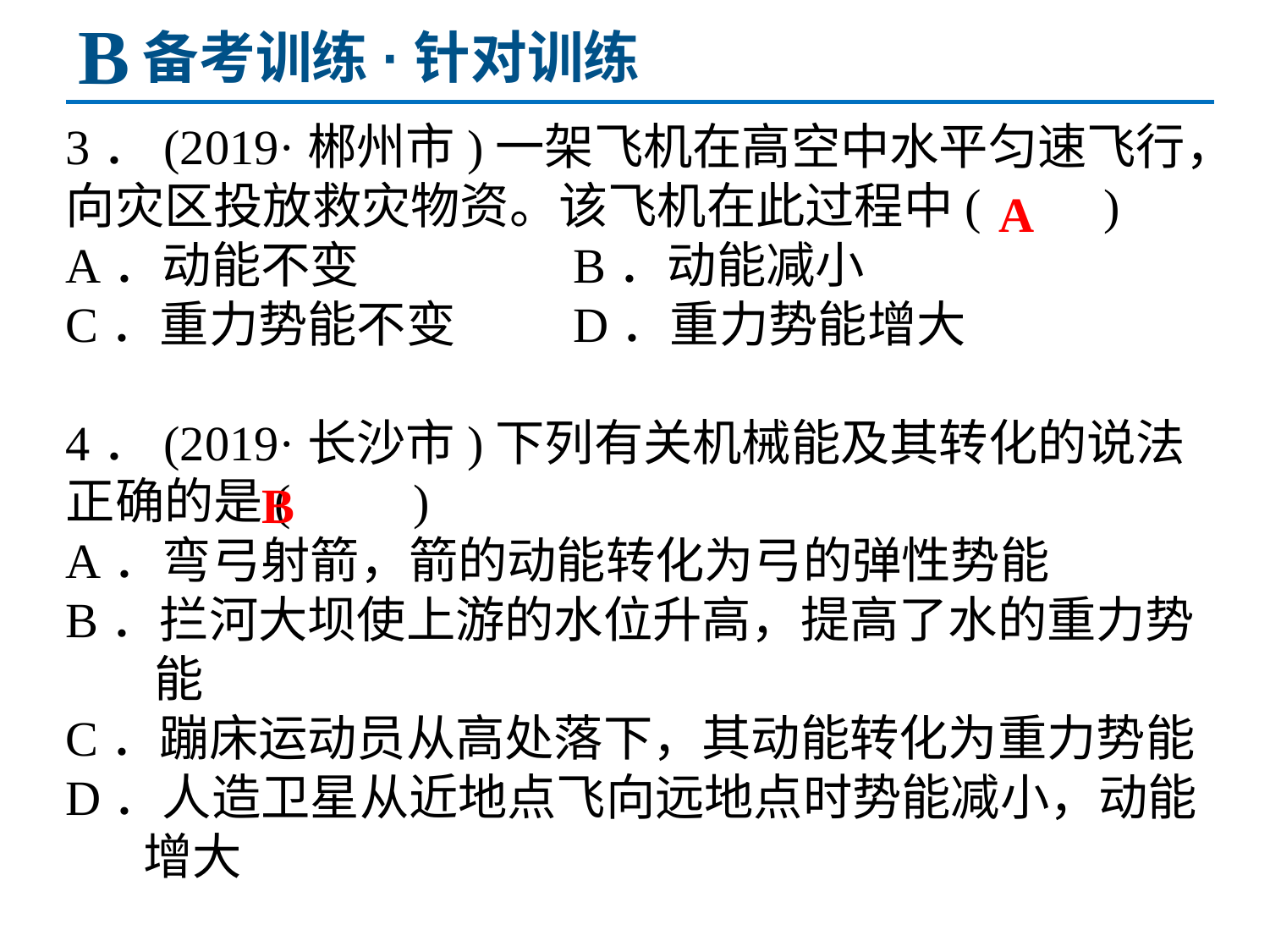

B
备考训练·针对训练
3．(2019·郴州市)一架飞机在高空中水平匀速飞行，向灾区投放救灾物资。该飞机在此过程中(　　)
A．动能不变  		B．动能减小
C．重力势能不变  	D．重力势能增大

4．(2019·长沙市)下列有关机械能及其转化的说法正确的是(　　)
A．弯弓射箭，箭的动能转化为弓的弹性势能
B．拦河大坝使上游的水位升高，提高了水的重力势
       能
C．蹦床运动员从高处落下，其动能转化为重力势能
D．人造卫星从近地点飞向远地点时势能减小，动能
      增大
A
B